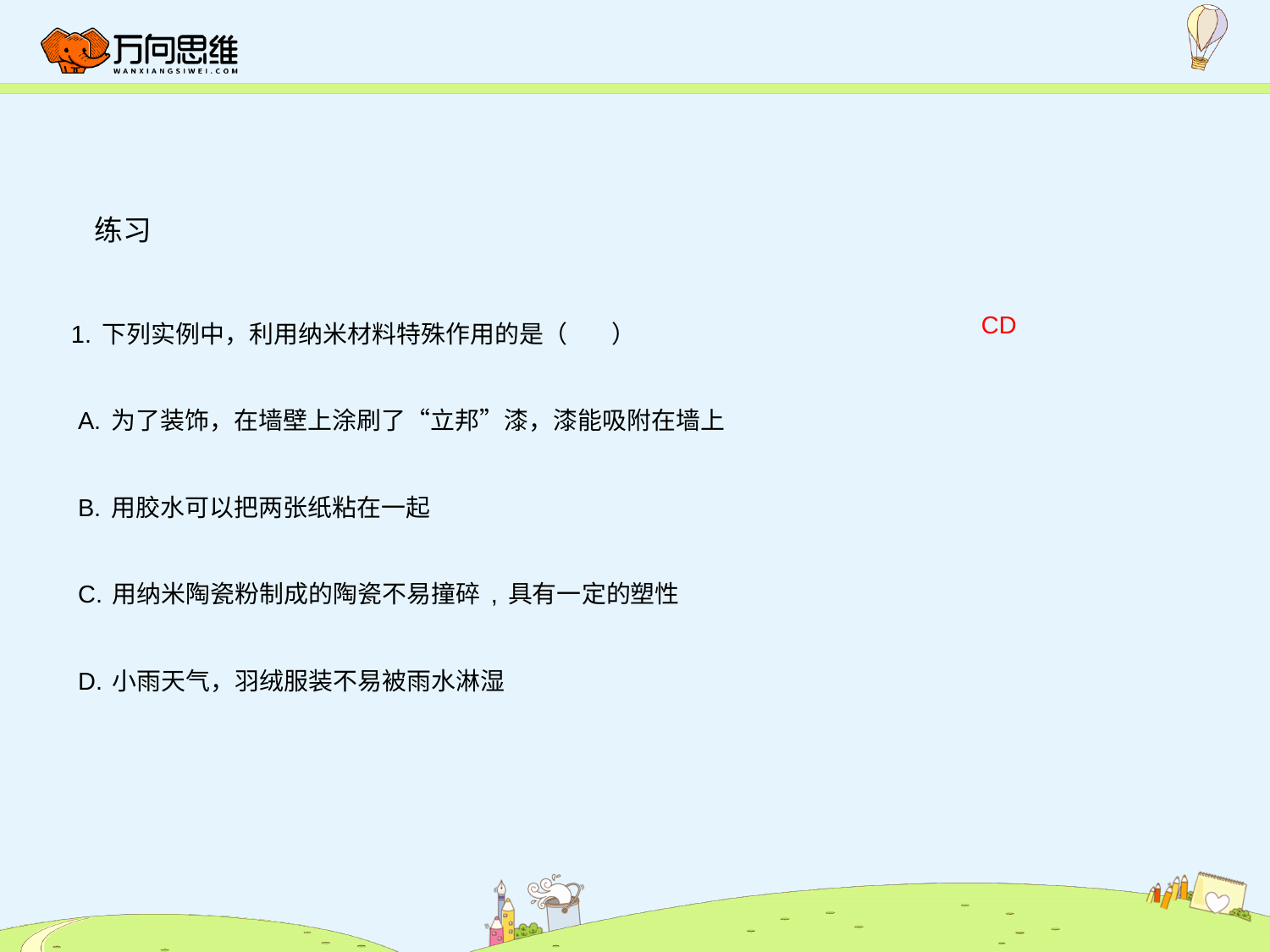

练习
CD
1.下列实例中，利用纳米材料特殊作用的是（        ）
 A.为了装饰，在墙壁上涂刷了“立邦”漆，漆能吸附在墙上
 B.用胶水可以把两张纸粘在一起
 C.用纳米陶瓷粉制成的陶瓷不易撞碎,具有一定的塑性
 D.小雨天气，羽绒服装不易被雨水淋湿